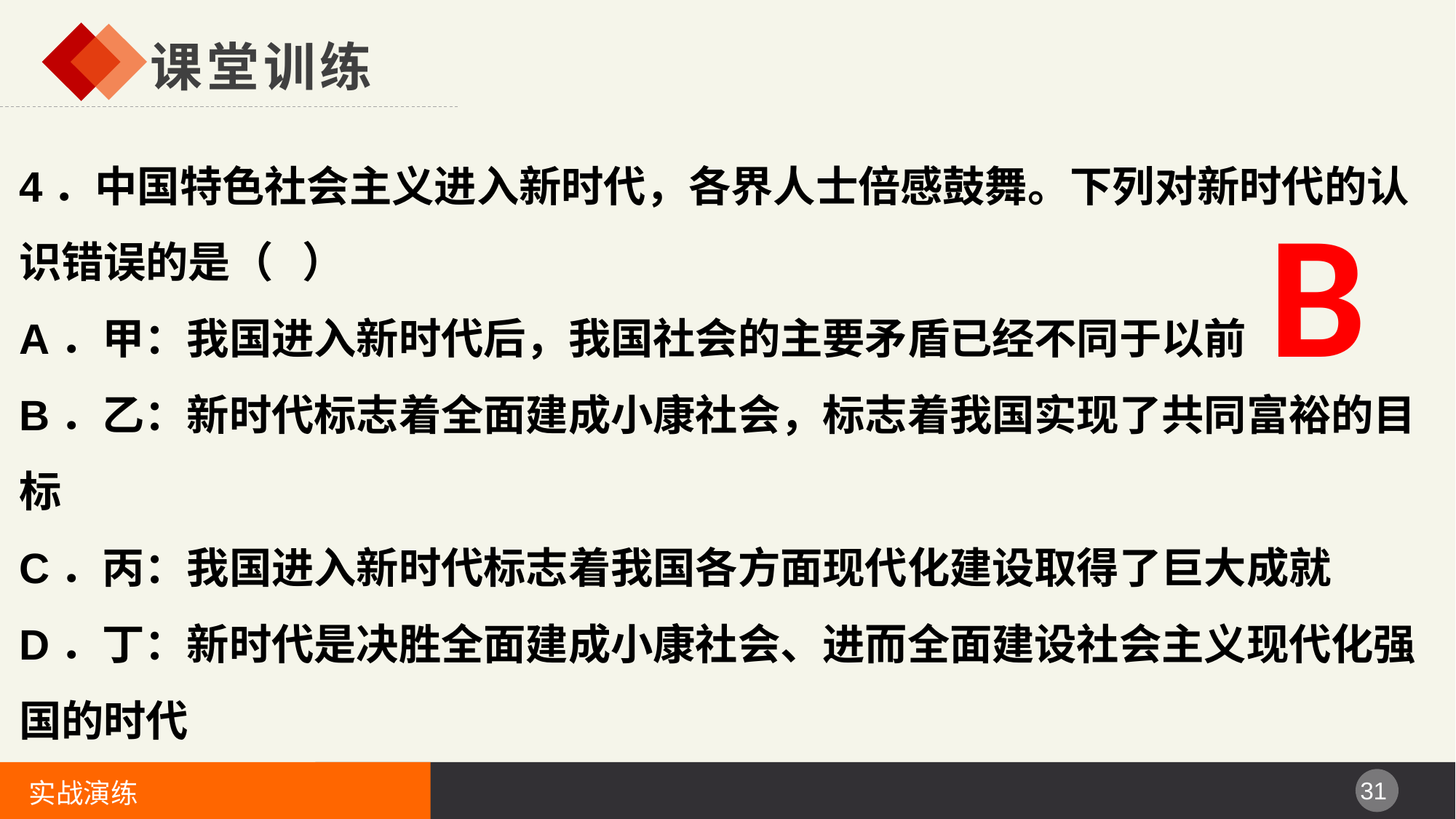

课堂训练

4．中国特色社会主义进入新时代，各界人士倍感鼓舞。下列对新时代的认识错误的是（   ）
A．甲：我国进入新时代后，我国社会的主要矛盾已经不同于以前
B．乙：新时代标志着全面建成小康社会，标志着我国实现了共同富裕的目标
C．丙：我国进入新时代标志着我国各方面现代化建设取得了巨大成就
D．丁：新时代是决胜全面建成小康社会、进而全面建设社会主义现代化强国的时代

B
实战演练